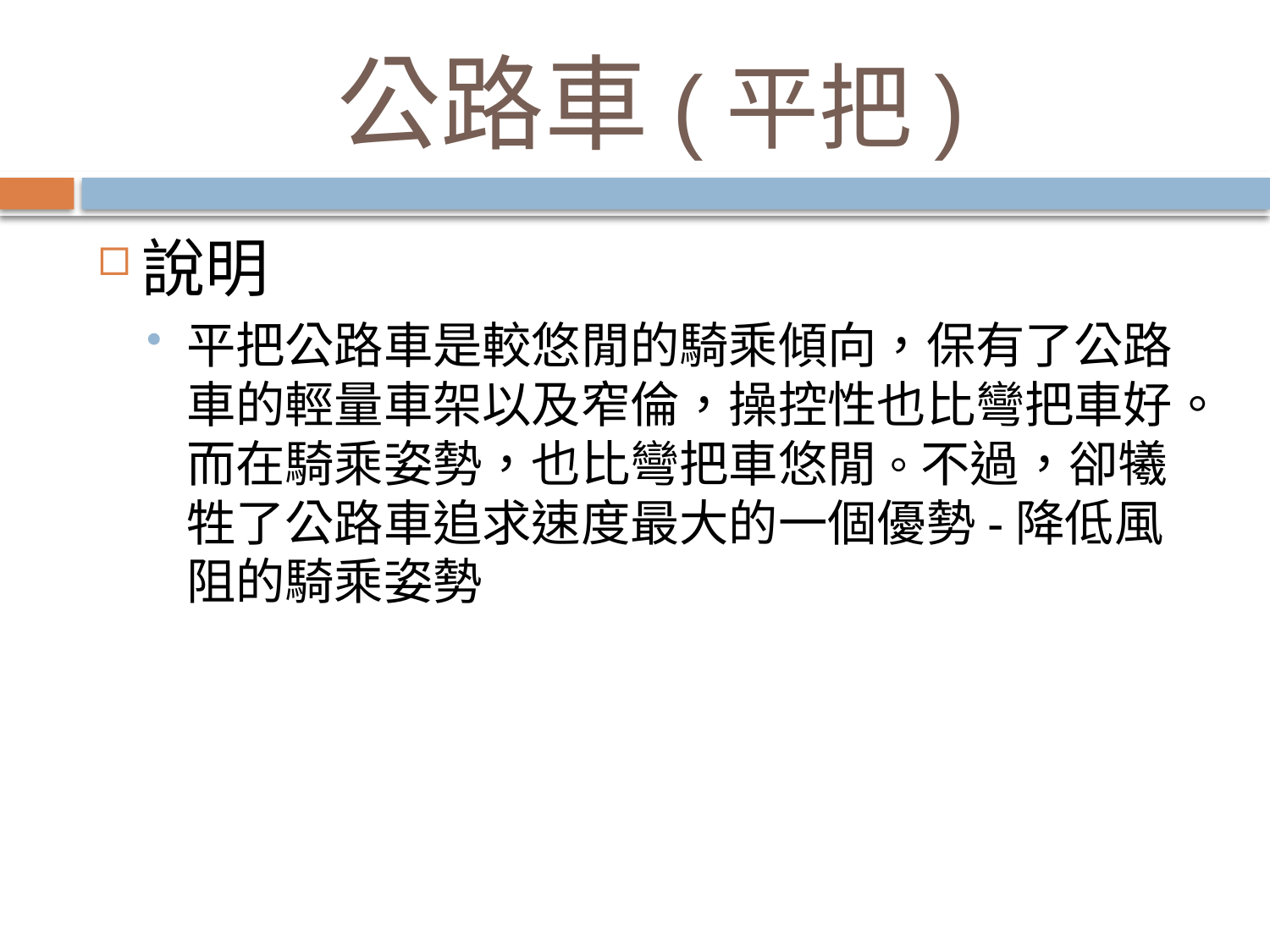

# 公路車(平把)
說明
平把公路車是較悠閒的騎乘傾向，保有了公路車的輕量車架以及窄倫，操控性也比彎把車好。而在騎乘姿勢，也比彎把車悠閒。不過，卻犧牲了公路車追求速度最大的一個優勢-降低風阻的騎乘姿勢